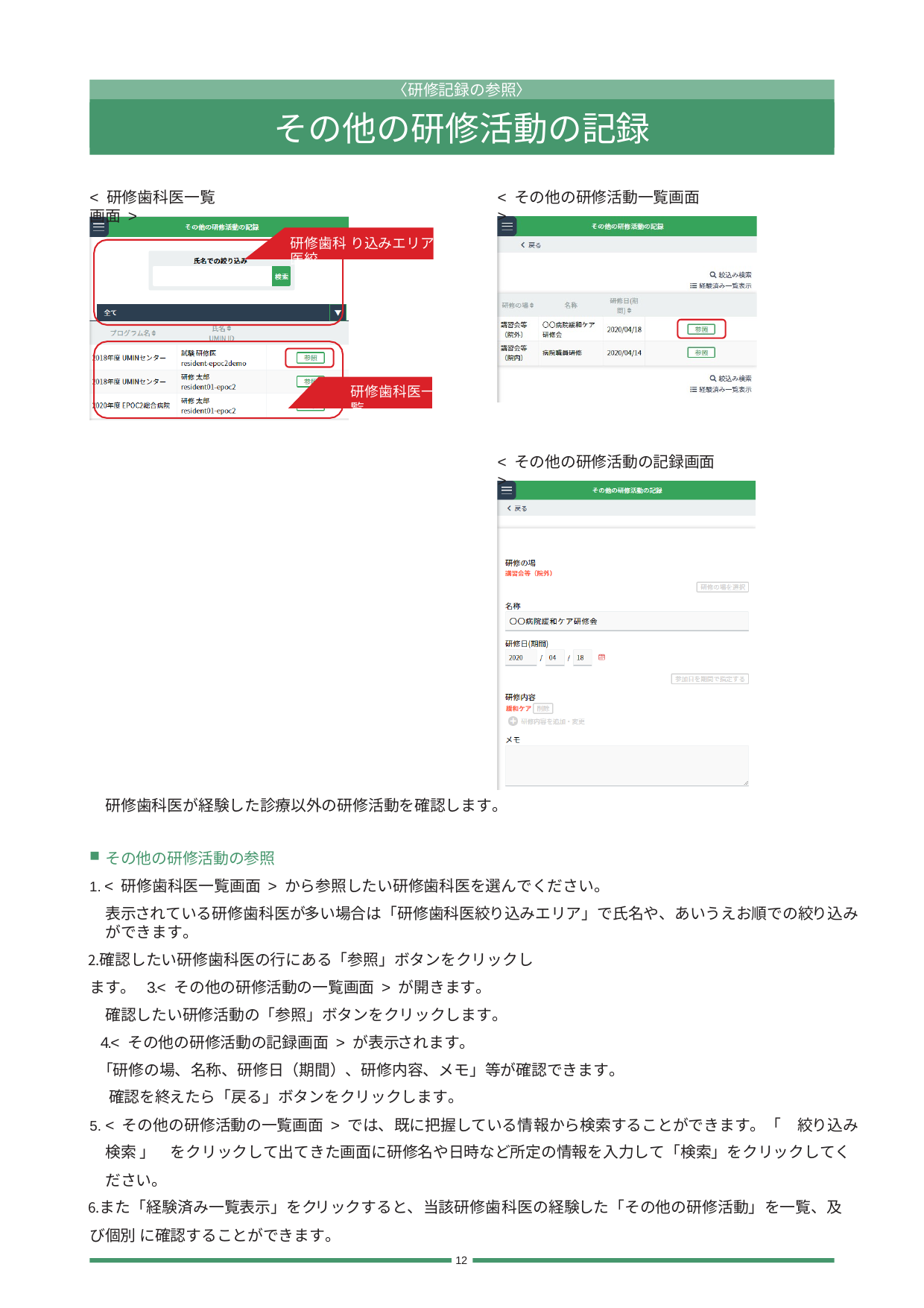

〈研修記録の参照〉
その他の研修活動の記録
< 研修歯科医一覧画面>
< その他の研修活動一覧画面 >

り込みエリア

研修歯科医絞

研修歯科医一覧
< その他の研修活動の記録画面 >

研修歯科医が経験した診療以外の研修活動を確認します。

その他の研修活動の参照
< 研修歯科医一覧画面 > から参照したい研修歯科医を選んでください。
表示されている研修歯科医が多い場合は「研修歯科医絞り込みエリア」で氏名や、あいうえお順での絞り込みができます。
確認したい研修歯科医の行にある「参照」ボタンをクリックします。  3.< その他の研修活動の一覧画面 > が開きます。
確認したい研修活動の「参照」ボタンをクリックします。  4.< その他の研修活動の記録画面> が表示されます。
「研修の場、名称、研修日（期間）、研修内容、メモ」等が確認できます。 確認を終えたら「戻る」ボタンをクリックします。
< その他の研修活動の一覧画面 > では、既に把握している情報から検索することができます。「　絞り込み検索 」　をクリックして出てきた画面に研修名や日時など所定の情報を入力して「検索」をクリックしてください。
また「経験済み一覧表示」をクリックすると、当該研修歯科医の経験した「その他の研修活動」を一覧、及び個別 に確認することができます。
12